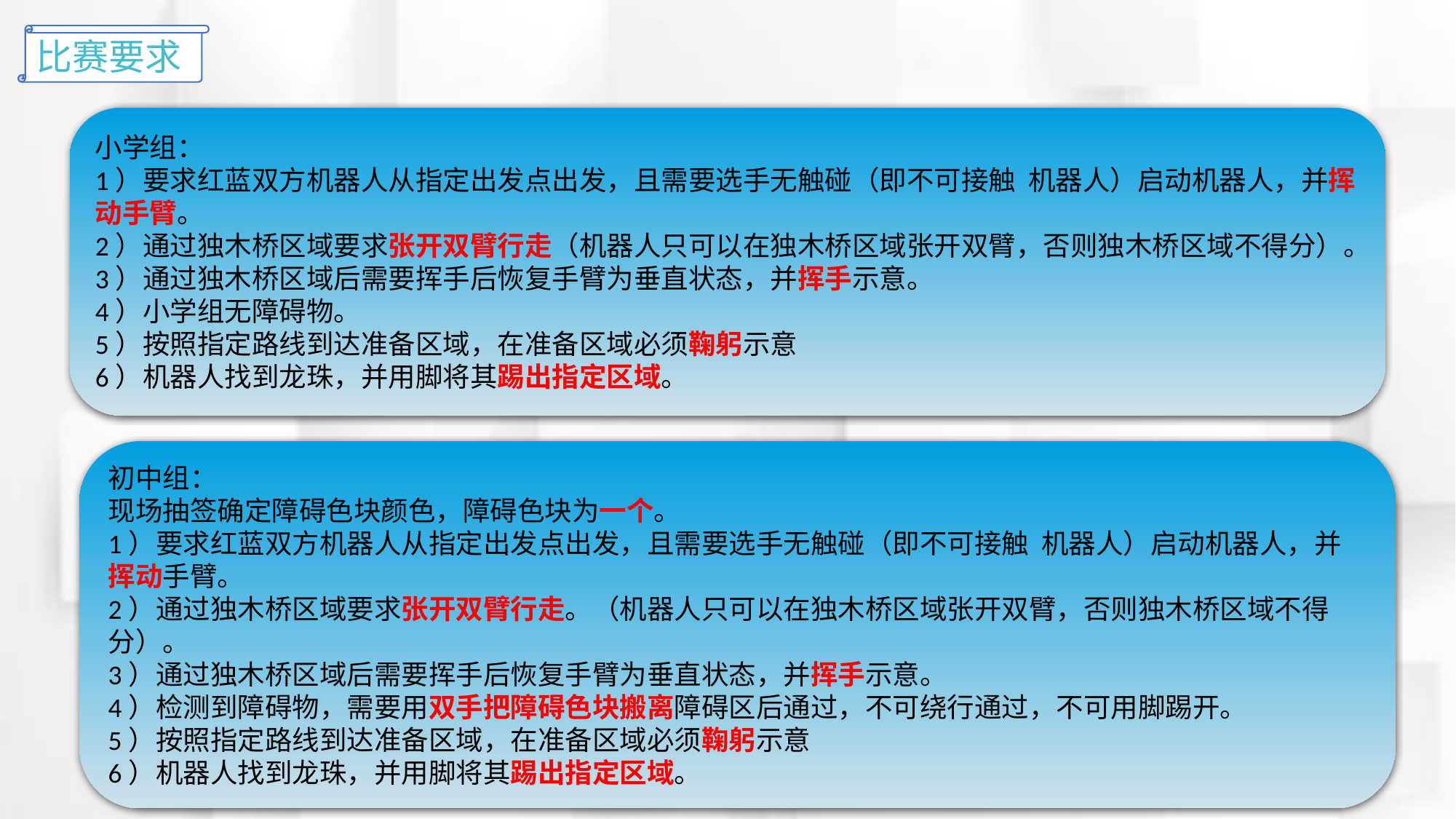

比赛要求
小学组：
1）要求红蓝双方机器人从指定出发点出发，且需要选手无触碰（即不可接触  机器人）启动机器人，并挥动手臂。
2）通过独木桥区域要求张开双臂行走（机器人只可以在独木桥区域张开双臂，否则独木桥区域不得分）。
3）通过独木桥区域后需要挥手后恢复手臂为垂直状态，并挥手示意。
4）小学组无障碍物。
5）按照指定路线到达准备区域，在准备区域必须鞠躬示意
6）机器人找到龙珠，并用脚将其踢出指定区域。
初中组：
现场抽签确定障碍色块颜色，障碍色块为一个。
1）要求红蓝双方机器人从指定出发点出发，且需要选手无触碰（即不可接触  机器人）启动机器人，并挥动手臂。
2）通过独木桥区域要求张开双臂行走。（机器人只可以在独木桥区域张开双臂，否则独木桥区域不得分）。
3）通过独木桥区域后需要挥手后恢复手臂为垂直状态，并挥手示意。
4）检测到障碍物，需要用双手把障碍色块搬离障碍区后通过，不可绕行通过，不可用脚踢开。
5）按照指定路线到达准备区域，在准备区域必须鞠躬示意
6）机器人找到龙珠，并用脚将其踢出指定区域。